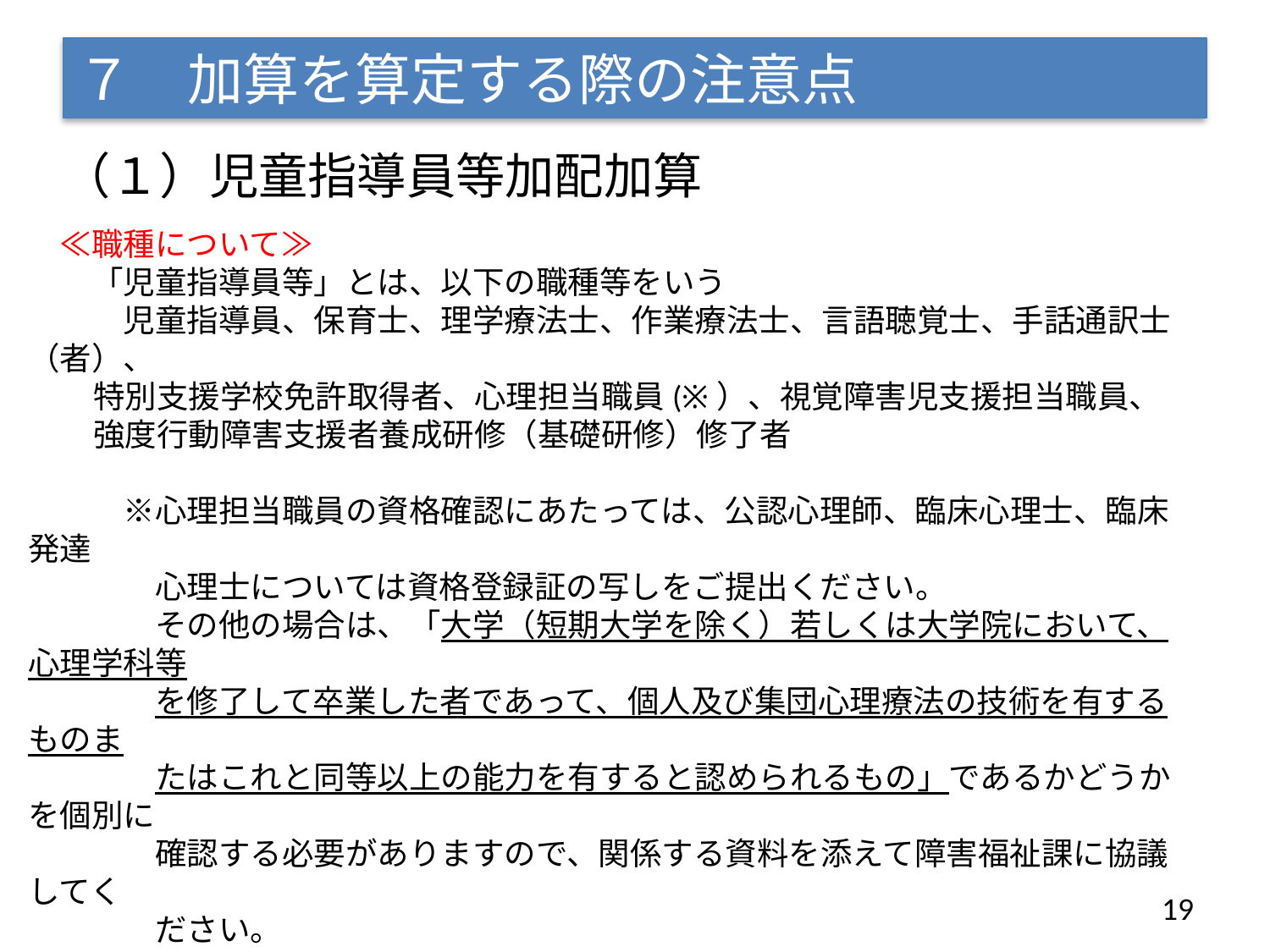

# ７　加算を算定する際の注意点
（１）児童指導員等加配加算
　≪職種について≫
　　「児童指導員等」とは、以下の職種等をいう
　　　児童指導員、保育士、理学療法士、作業療法士、言語聴覚士、手話通訳士（者）、
        特別支援学校免許取得者、心理担当職員(※）、視覚障害児支援担当職員、
        強度行動障害支援者養成研修（基礎研修）修了者

　　　※心理担当職員の資格確認にあたっては、公認心理師、臨床心理士、臨床発達
　　　　心理士については資格登録証の写しをご提出ください。
　　　　その他の場合は、「大学（短期大学を除く）若しくは大学院において、心理学科等
　　　　を修了して卒業した者であって、個人及び集団心理療法の技術を有するものま
　　　　たはこれと同等以上の能力を有すると認められるもの」であるかどうかを個別に
　　　　確認する必要がありますので、関係する資料を添えて障害福祉課に協議してく
　　　　ださい。

　「その他従業者」とは、
　　　上記の児童指導員等にあたる職種以外をいう。ただし、サービス提供時間を通じて
　　　直接支援や家族支援に一切あたらない（例えば事務作業等のみを行っている）状
　　　況は想定されないことに留意。

19